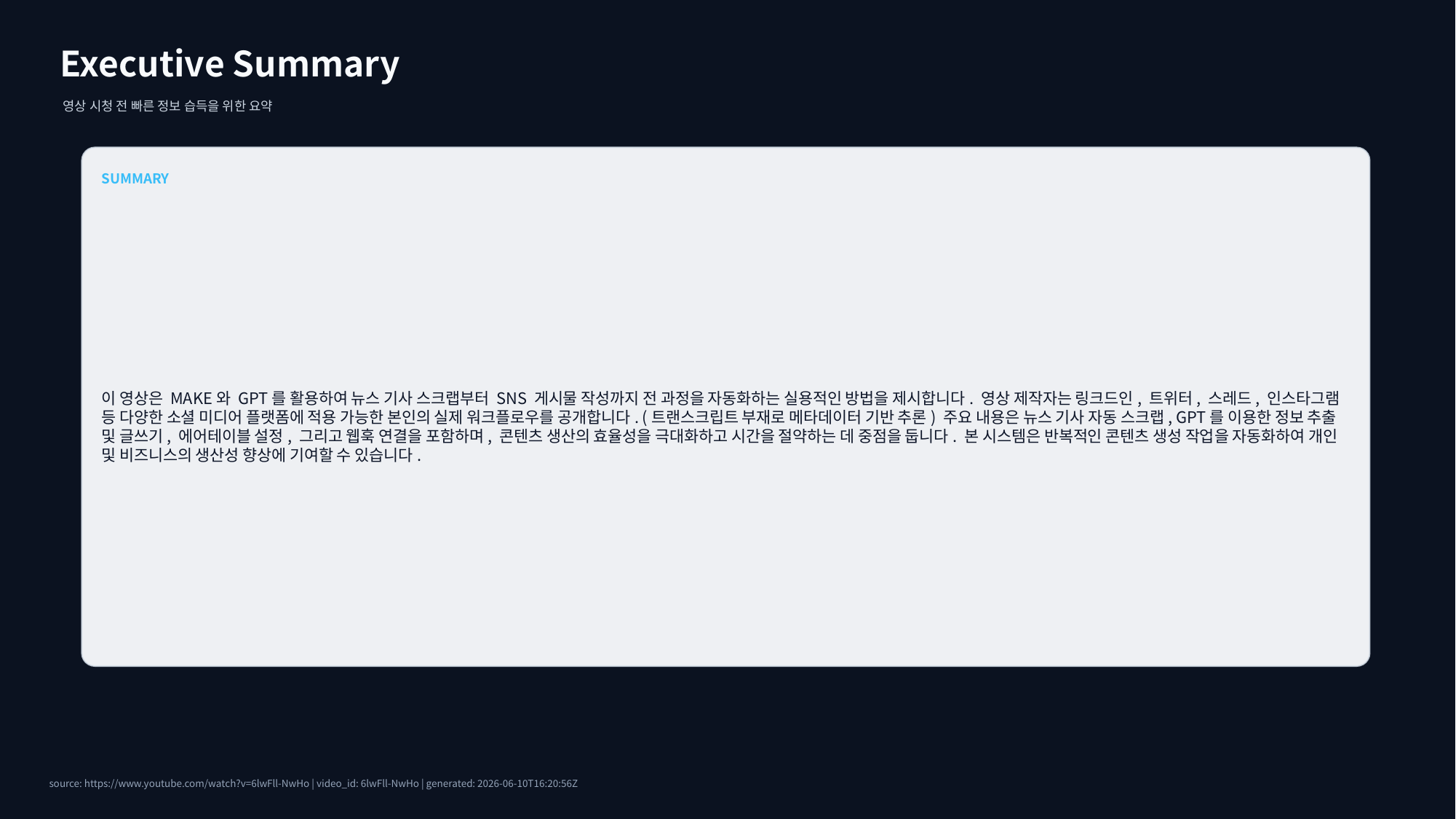

Executive Summary
영상 시청 전 빠른 정보 습득을 위한 요약

SUMMARY
이 영상은 MAKE와 GPT를 활용하여 뉴스 기사 스크랩부터 SNS 게시물 작성까지 전 과정을 자동화하는 실용적인 방법을 제시합니다. 영상 제작자는 링크드인, 트위터, 스레드, 인스타그램 등 다양한 소셜 미디어 플랫폼에 적용 가능한 본인의 실제 워크플로우를 공개합니다. (트랜스크립트 부재로 메타데이터 기반 추론) 주요 내용은 뉴스 기사 자동 스크랩, GPT를 이용한 정보 추출 및 글쓰기, 에어테이블 설정, 그리고 웹훅 연결을 포함하며, 콘텐츠 생산의 효율성을 극대화하고 시간을 절약하는 데 중점을 둡니다. 본 시스템은 반복적인 콘텐츠 생성 작업을 자동화하여 개인 및 비즈니스의 생산성 향상에 기여할 수 있습니다.
source: https://www.youtube.com/watch?v=6lwFll-NwHo | video_id: 6lwFll-NwHo | generated: 2026-06-10T16:20:56Z